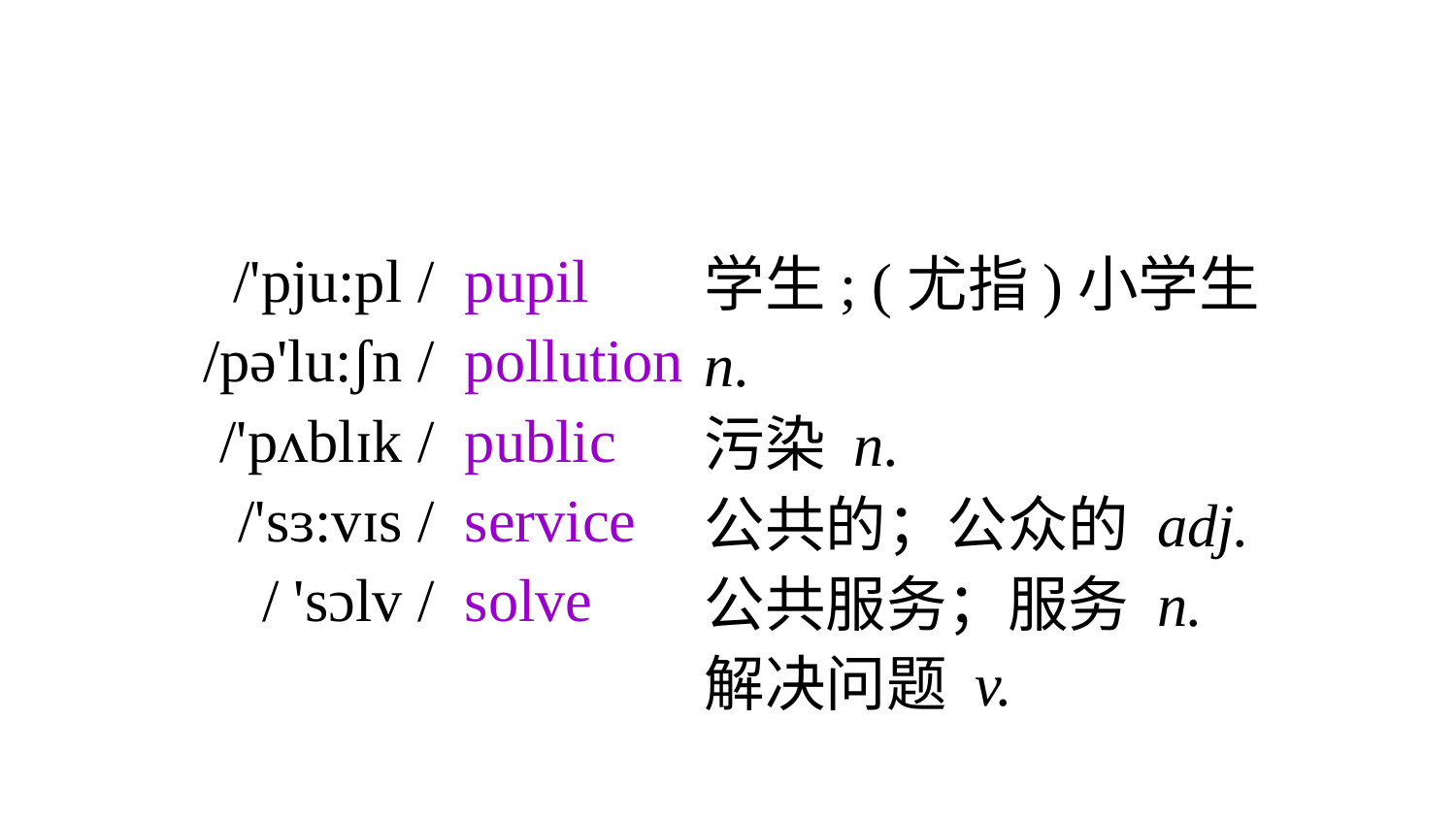

/'pju:pl /
/pə'lu:ʃn /
/'pʌblɪk /
/'sɜ:vɪs /
/ 'sɔlv /
pupil
pollution
public
service
solve
学生; (尤指)小学生n.
污染 n.
公共的；公众的 adj.
公共服务；服务 n.
解决问题 v.